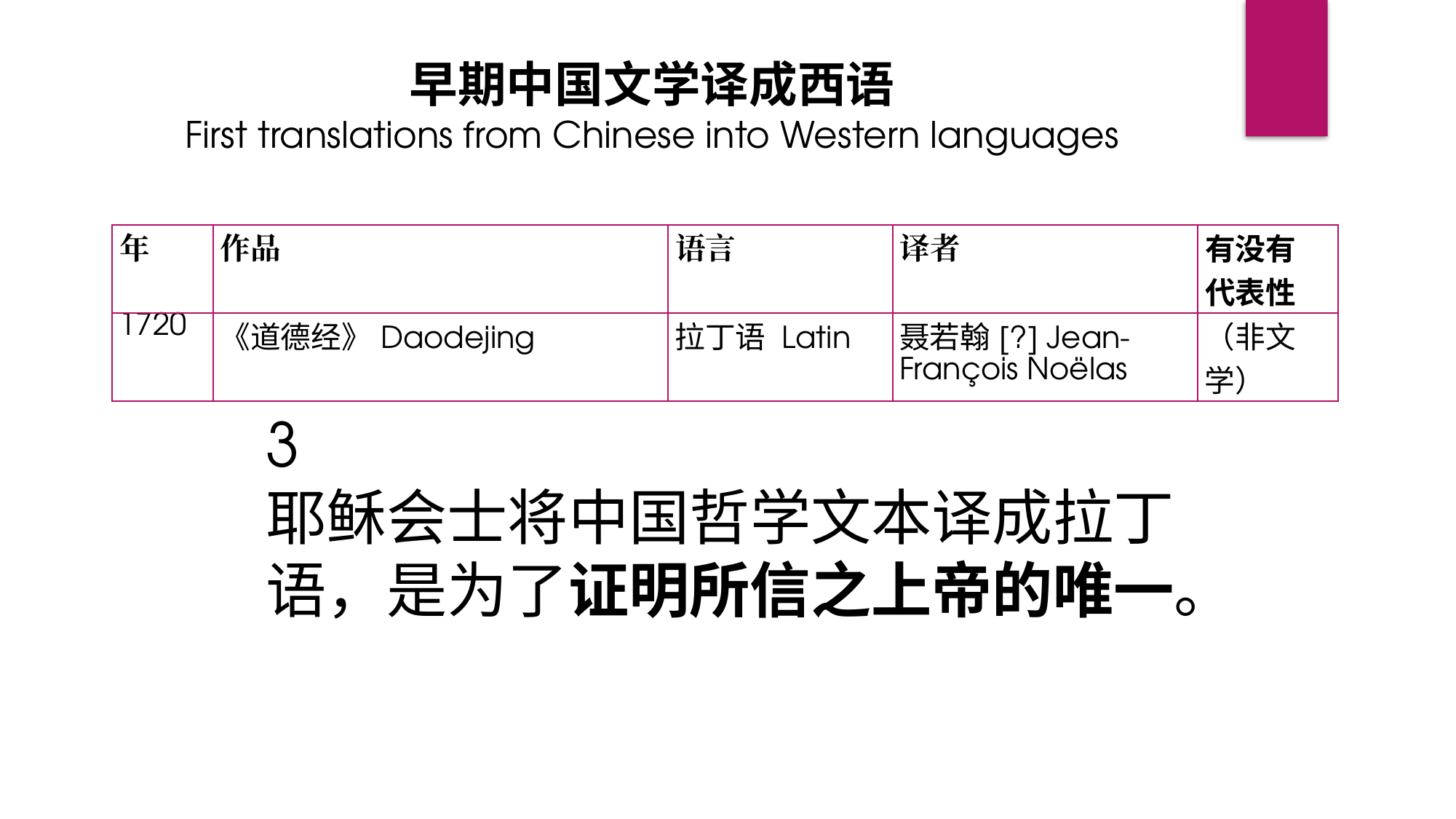

早期中国文学译成西语
First translations from Chinese into Western languages
| 年 | 作品 | 语言 | 译者 | 有没有 代表性 |
| --- | --- | --- | --- | --- |
| 1720 | 《道德经》Daodejing | 拉丁语 Latin | 聂若翰[?] Jean-François Noëlas | （非文学） |
3
耶稣会士将中国哲学文本译成拉丁语，是为了证明所信之上帝的唯一。